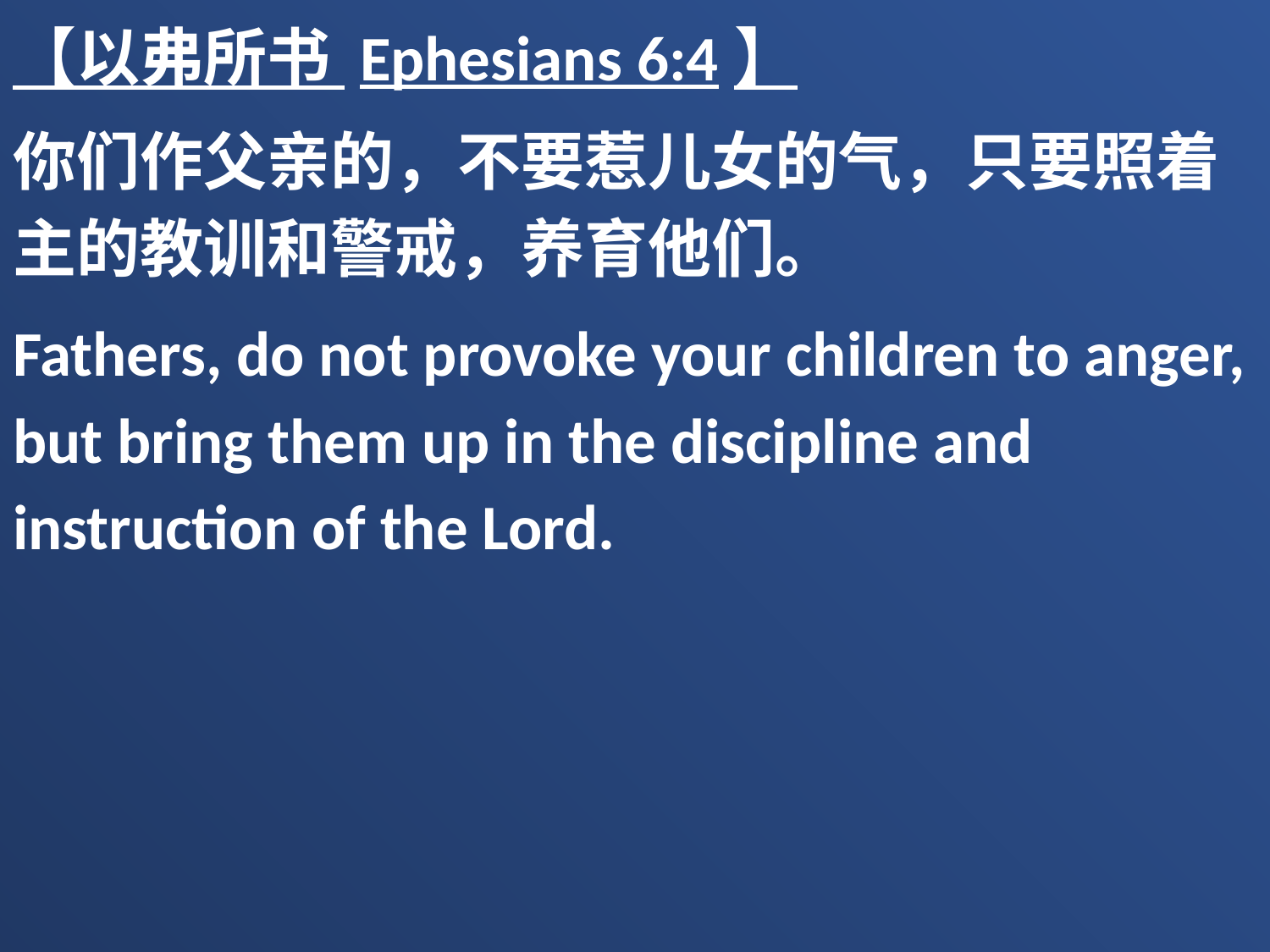

【以弗所书 Ephesians 6:4】
你们作父亲的，不要惹儿女的气，只要照着主的教训和警戒，养育他们。
Fathers, do not provoke your children to anger, but bring them up in the discipline and instruction of the Lord.